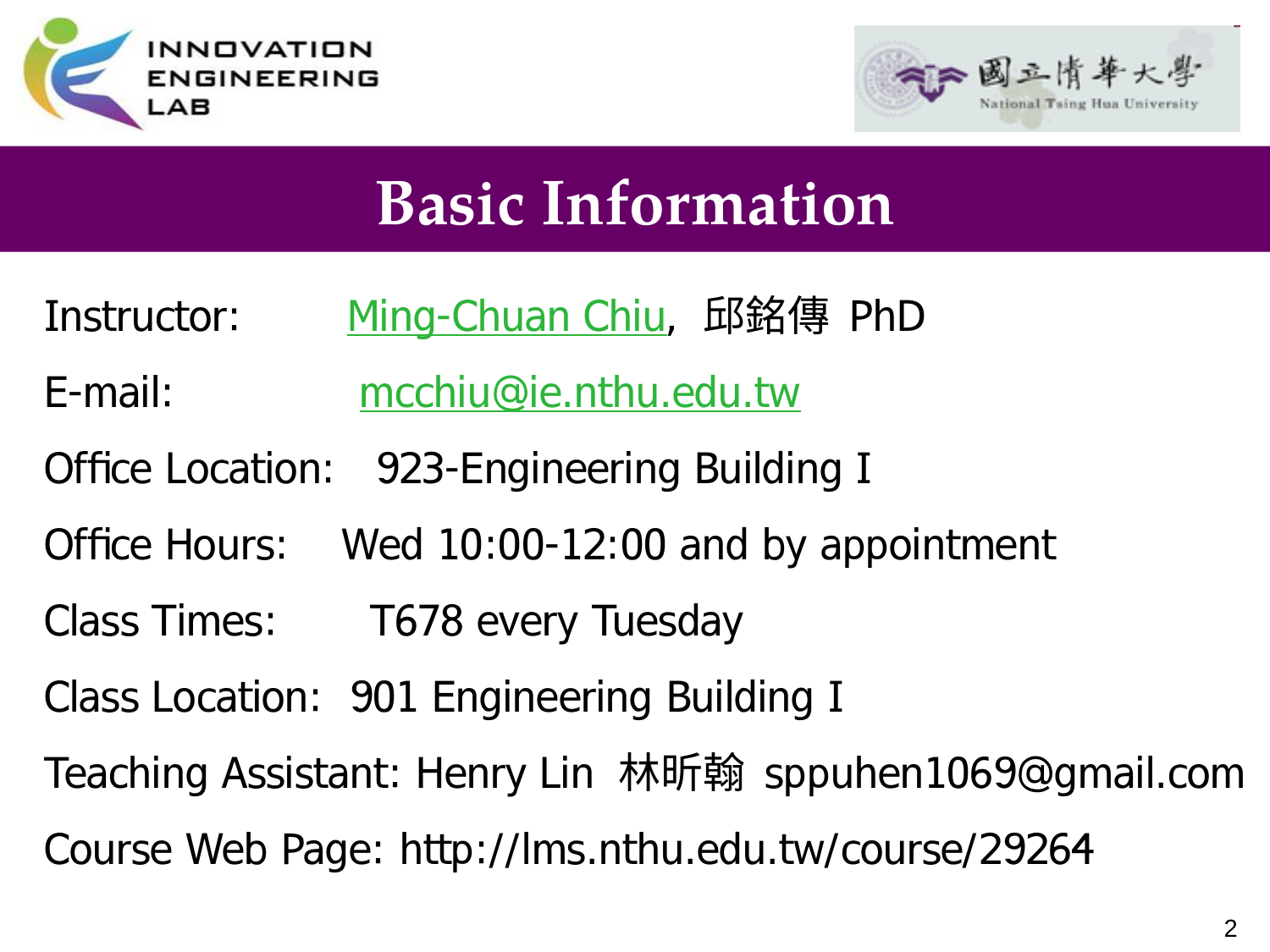

# Basic Information
Instructor:        Ming-Chuan Chiu, 邱銘傳 PhD
E-mail:              mcchiu@ie.nthu.edu.tw
Office Location:   923-Engineering Building I
Office Hours:    Wed 10:00-12:00 and by appointment
Class Times:       T678 every Tuesday
Class Location:  901 Engineering Building I
Teaching Assistant: Henry Lin 林昕翰 sppuhen1069@gmail.com
Course Web Page: http://lms.nthu.edu.tw/course/29264
2